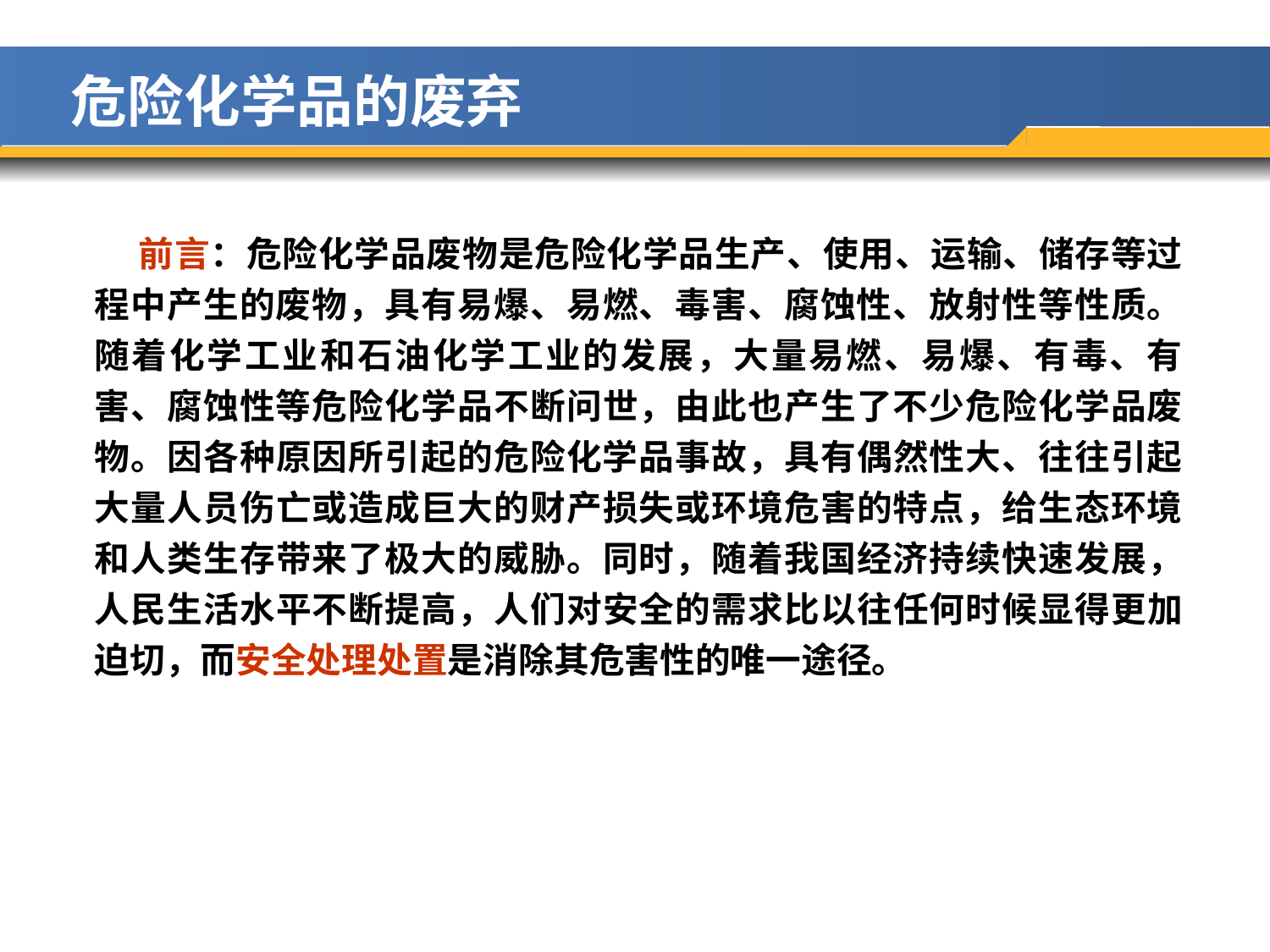

危险化学品的废弃

    前言：危险化学品废物是危险化学品生产、使用、运输、储存等过程中产生的废物，具有易爆、易燃、毒害、腐蚀性、放射性等性质。随着化学工业和石油化学工业的发展，大量易燃、易爆、有毒、有害、腐蚀性等危险化学品不断问世，由此也产生了不少危险化学品废物。因各种原因所引起的危险化学品事故，具有偶然性大、往往引起大量人员伤亡或造成巨大的财产损失或环境危害的特点，给生态环境和人类生存带来了极大的威胁。同时，随着我国经济持续快速发展，人民生活水平不断提高，人们对安全的需求比以往任何时候显得更加迫切，而安全处理处置是消除其危害性的唯一途径。